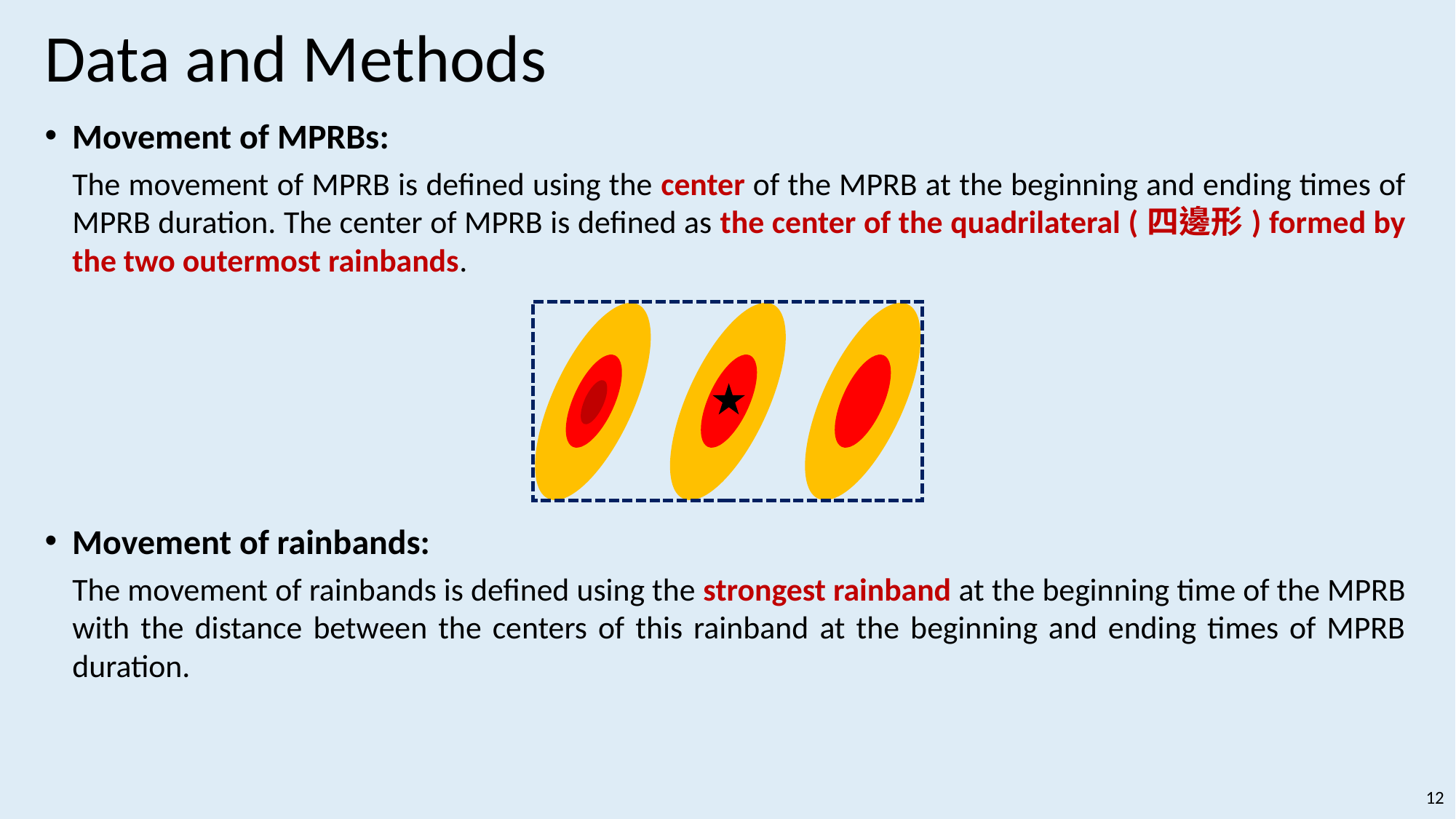

# Data and Methods
Movement of MPRBs:
The movement of MPRB is defined using the center of the MPRB at the beginning and ending times of MPRB duration. The center of MPRB is defined as the center of the quadrilateral (四邊形) formed by the two outermost rainbands.

Movement of rainbands:
The movement of rainbands is defined using the strongest rainband at the beginning time of the MPRB with the distance between the centers of this rainband at the beginning and ending times of MPRB duration.

12